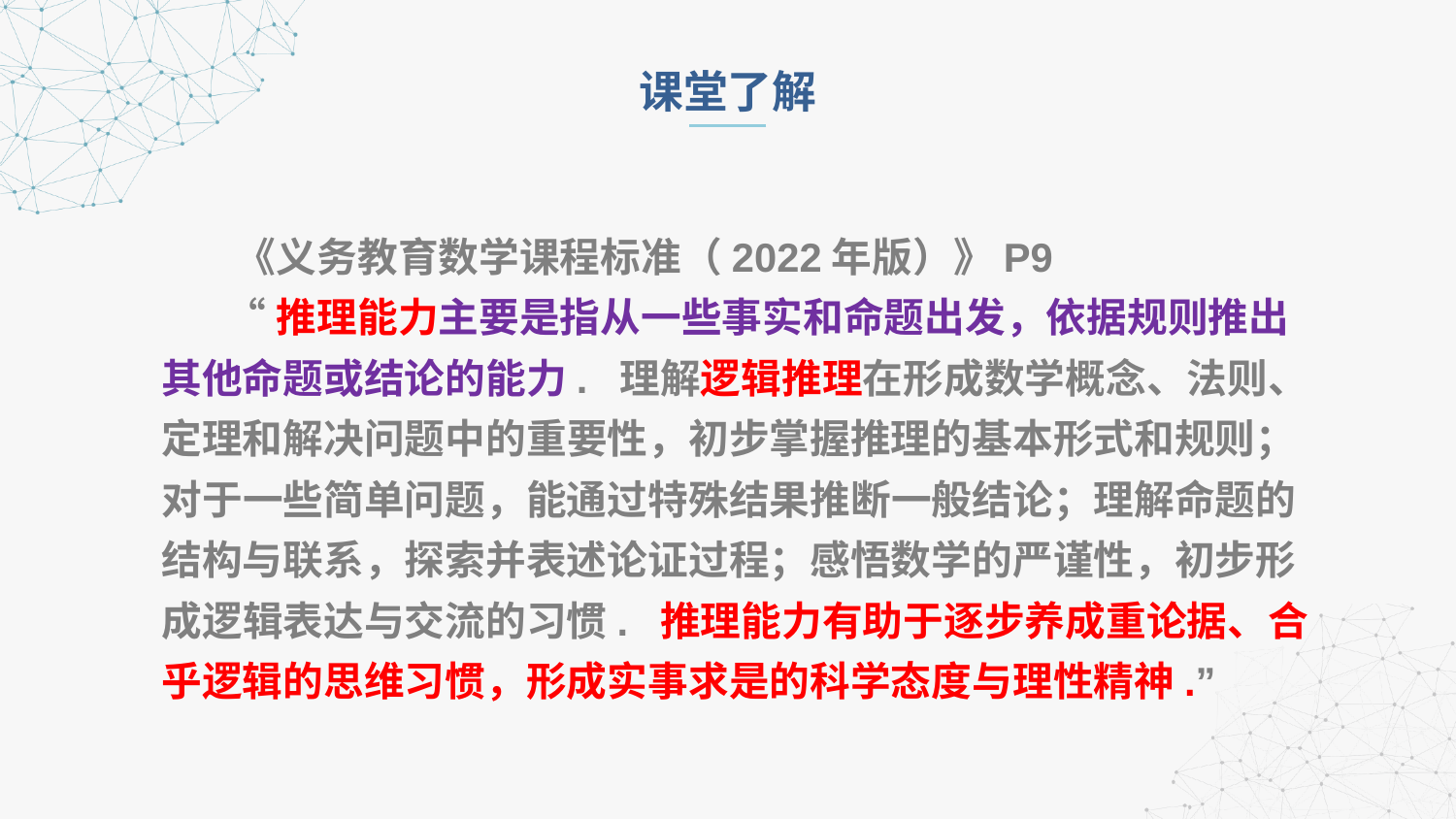

课堂了解
       《义务教育数学课程标准（2022年版）》P9
       “推理能力主要是指从一些事实和命题出发，依据规则推出其他命题或结论的能力.  理解逻辑推理在形成数学概念、法则、定理和解决问题中的重要性，初步掌握推理的基本形式和规则；对于一些简单问题，能通过特殊结果推断一般结论；理解命题的结构与联系，探索并表述论证过程；感悟数学的严谨性，初步形成逻辑表达与交流的习惯.  推理能力有助于逐步养成重论据、合乎逻辑的思维习惯，形成实事求是的科学态度与理性精神.”